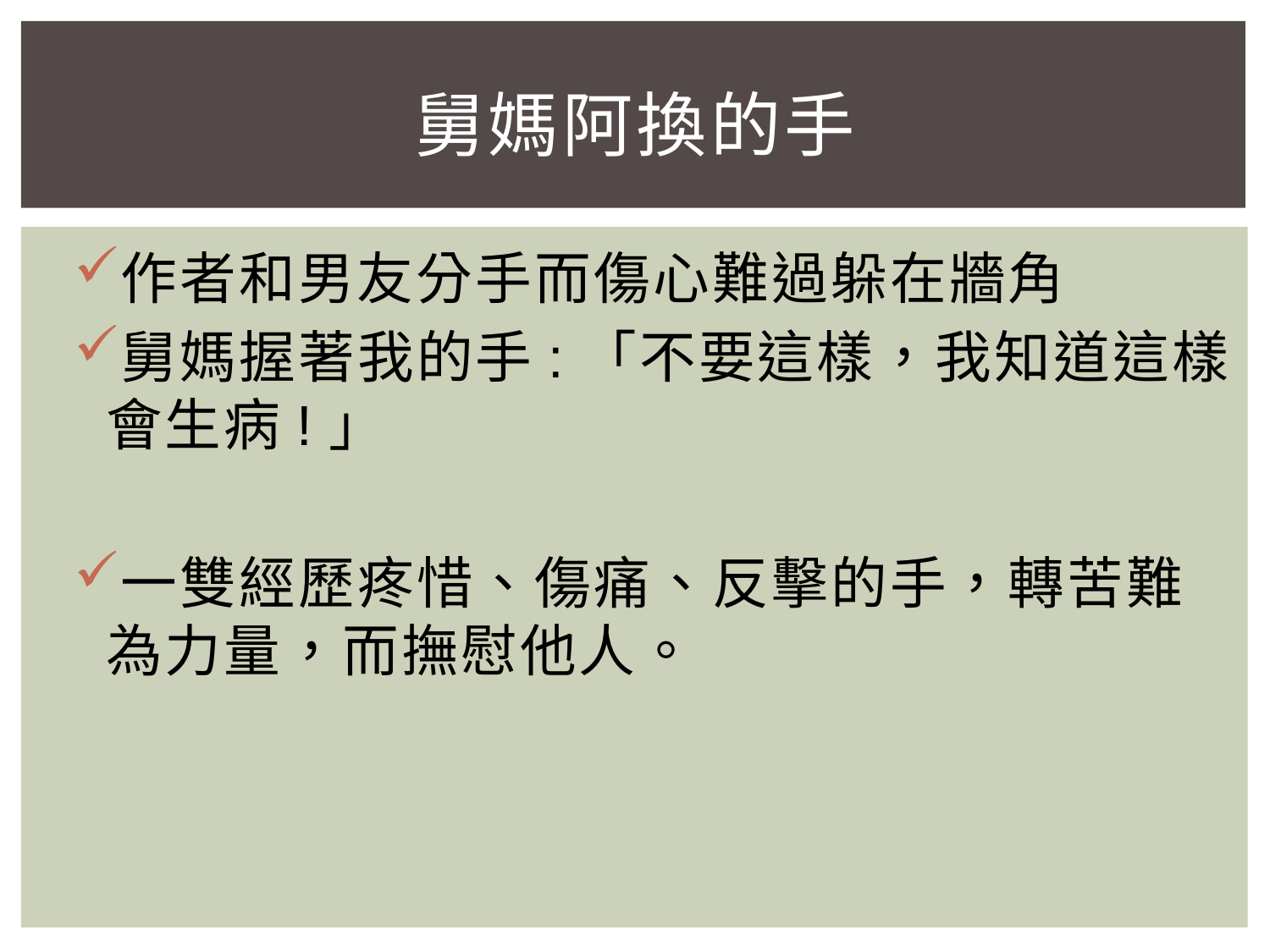

# 舅媽阿換的手
作者和男友分手而傷心難過躲在牆角
舅媽握著我的手:「不要這樣，我知道這樣會生病!」

一雙經歷疼惜、傷痛、反擊的手，轉苦難為力量，而撫慰他人。